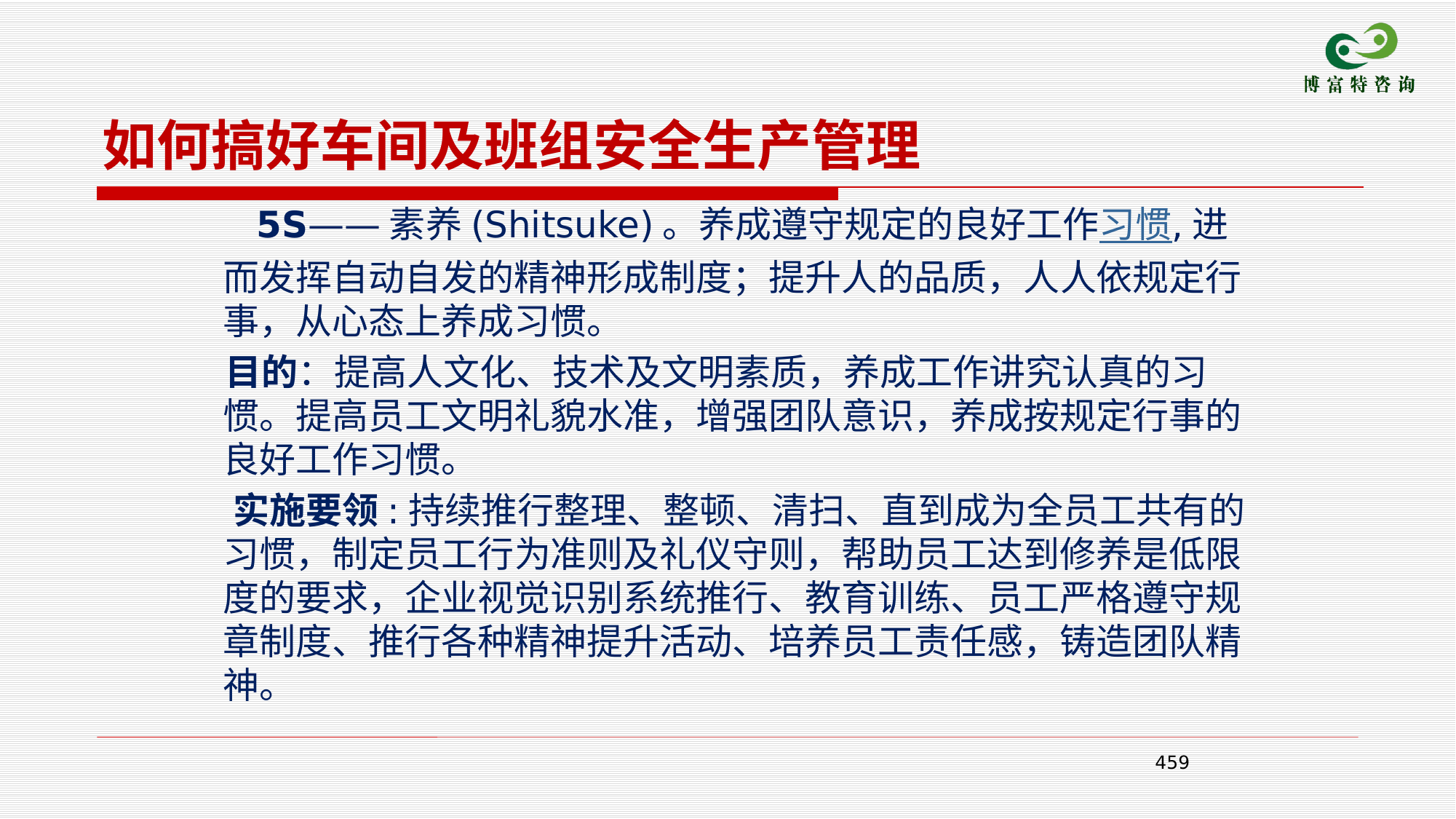

如何搞好车间及班组安全生产管理
       5S——素养(Shitsuke)。养成遵守规定的良好工作习惯,进而发挥自动自发的精神形成制度；提升人的品质，人人依规定行事，从心态上养成习惯。
      目的：提高人文化、技术及文明素质，养成工作讲究认真的习惯。提高员工文明礼貌水准，增强团队意识，养成按规定行事的良好工作习惯。
       实施要领:持续推行整理、整顿、清扫、直到成为全员工共有的习惯，制定员工行为准则及礼仪守则，帮助员工达到修养是低限度的要求，企业视觉识别系统推行、教育训练、员工严格遵守规章制度、推行各种精神提升活动、培养员工责任感，铸造团队精神。

459